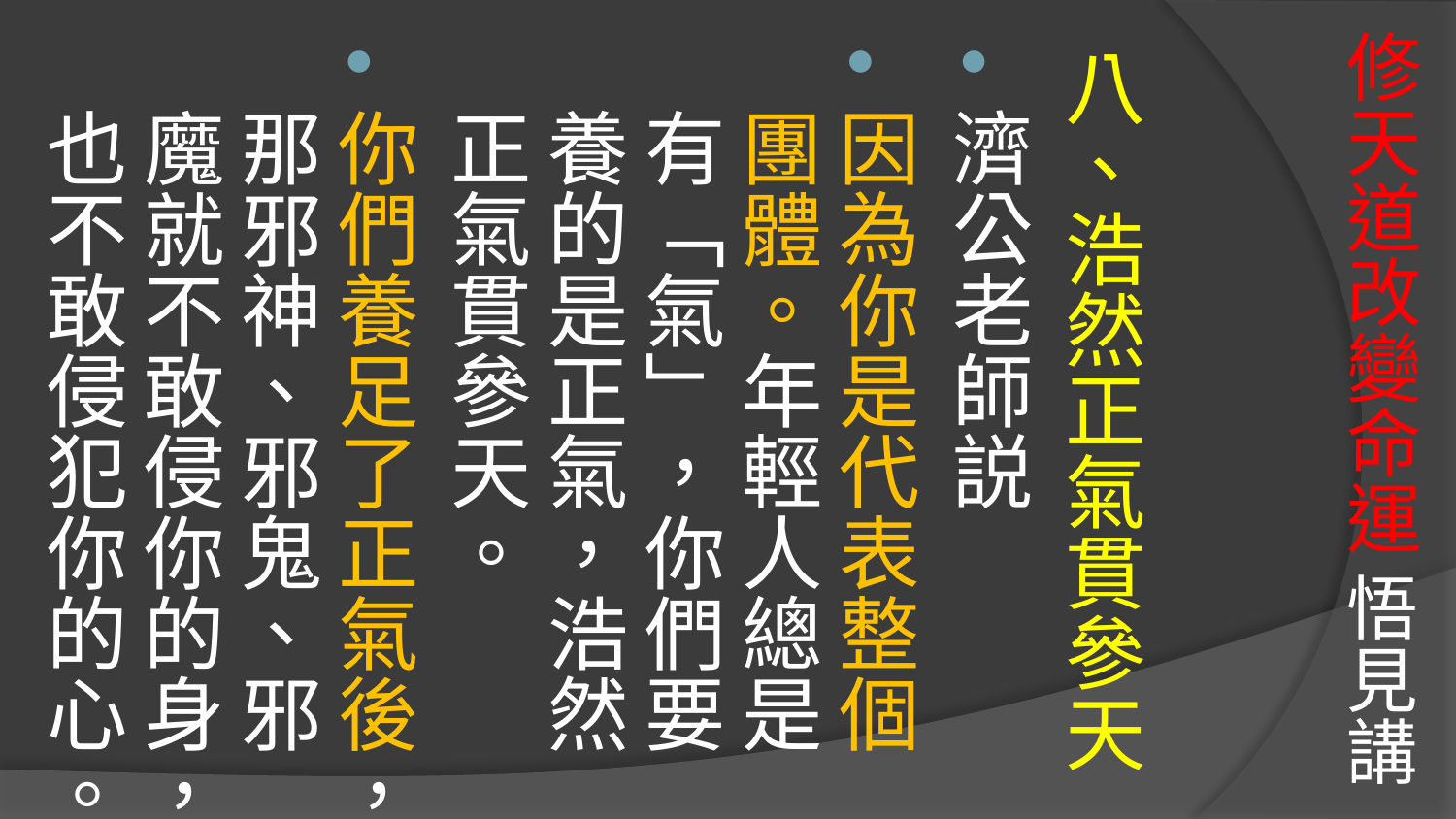

# 修天道改變命運 悟見講
八、浩然正氣貫參天
濟公老師説
因為你是代表整個團體。年輕人總是有「氣」，你們要養的是正氣，浩然正氣貫參天。
你們養足了正氣後，那邪神、邪鬼、邪魔就不敢侵你的身，也不敢侵犯你的心。